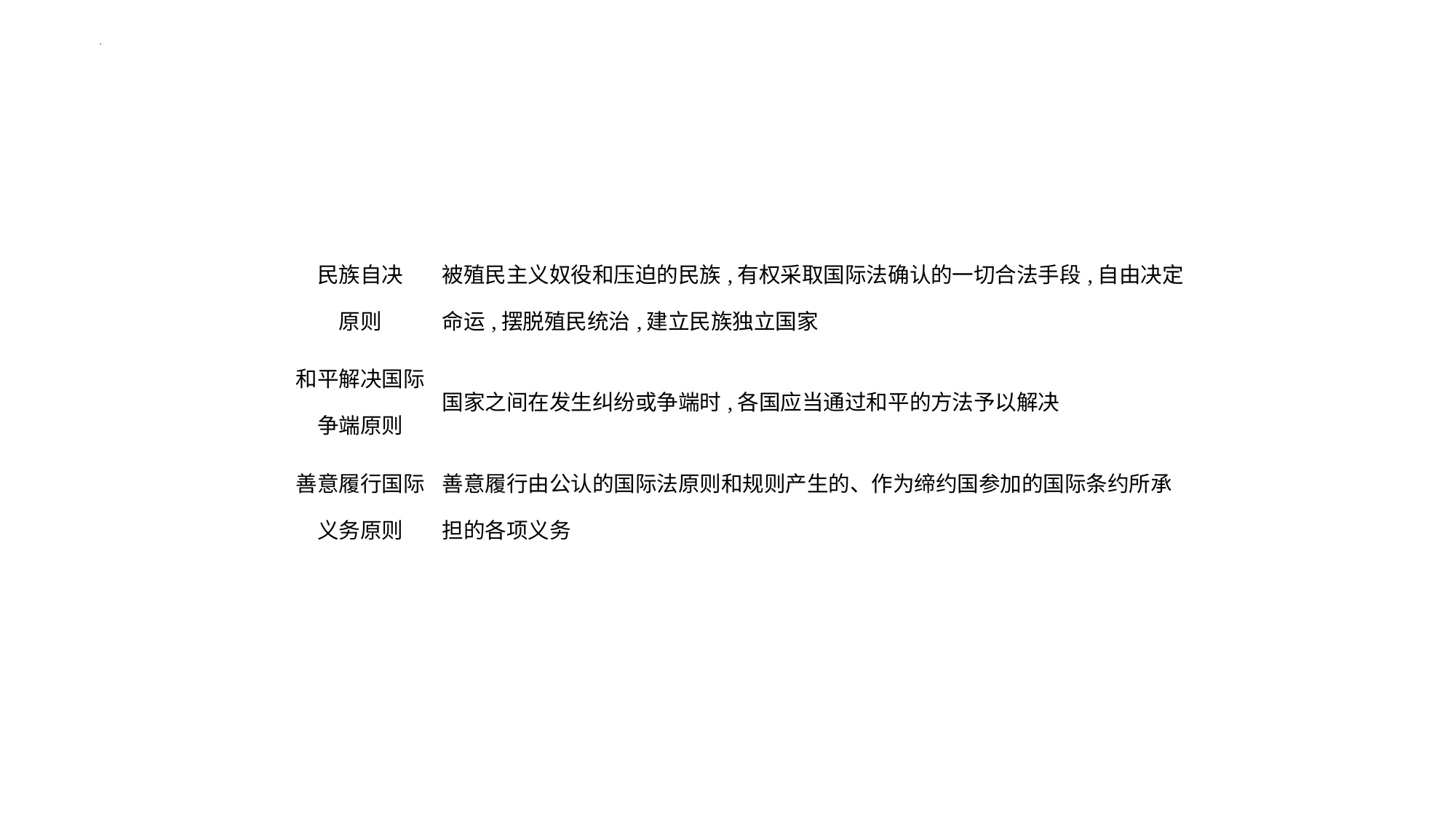

| 民族自决 原则 | 被殖民主义奴役和压迫的民族,有权采取国际法确认的一切合法手段,自由决定命运,摆脱殖民统治,建立民族独立国家 |
| --- | --- |
| 和平解决国际争端原则 | 国家之间在发生纠纷或争端时,各国应当通过和平的方法予以解决 |
| 善意履行国际义务原则 | 善意履行由公认的国际法原则和规则产生的、作为缔约国参加的国际条约所承担的各项义务 |